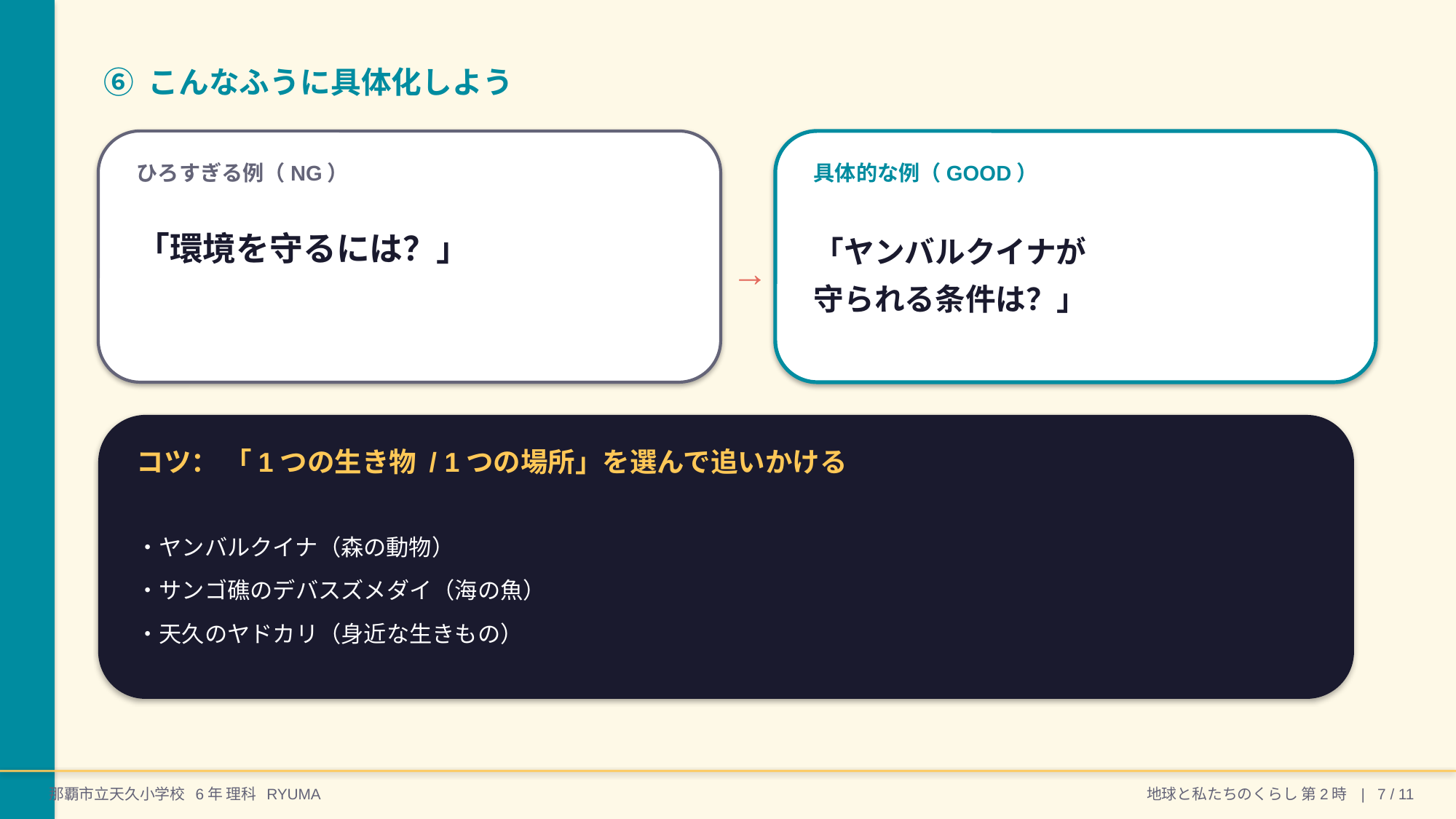

⑥ こんなふうに具体化しよう

ひろすぎる例（NG）
具体的な例（GOOD）
「環境を守るには？」
「ヤンバルクイナが
守られる条件は？」
→

コツ： 「1つの生き物 / 1つの場所」を選んで追いかける
・ヤンバルクイナ（森の動物）
・サンゴ礁のデバスズメダイ（海の魚）
・天久のヤドカリ（身近な生きもの）

那覇市立天久小学校  6年 理科  RYUMA
地球と私たちのくらし 第2時   |   7 / 11